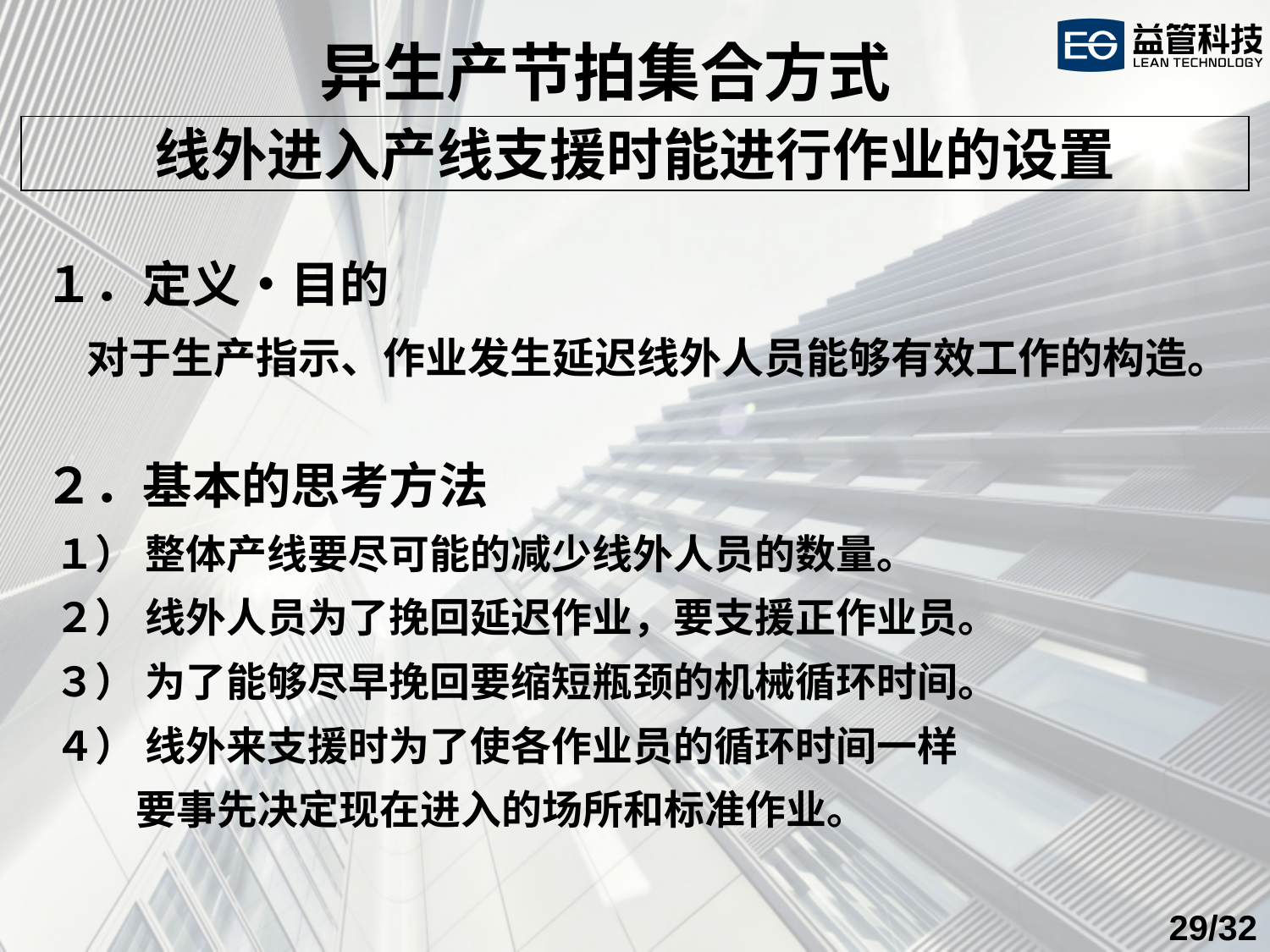

异生产节拍集合方式
线外进入产线支援时能进行作业的设置
１．定义・目的
对于生产指示、作业发生延迟线外人员能够有效工作的构造。
２．基本的思考方法
１） 整体产线要尽可能的减少线外人员的数量。
２） 线外人员为了挽回延迟作业，要支援正作业员。
３） 为了能够尽早挽回要缩短瓶颈的机械循环时间。
４） 线外来支援时为了使各作业员的循环时间一样
　　要事先决定现在进入的场所和标准作业。
29/32